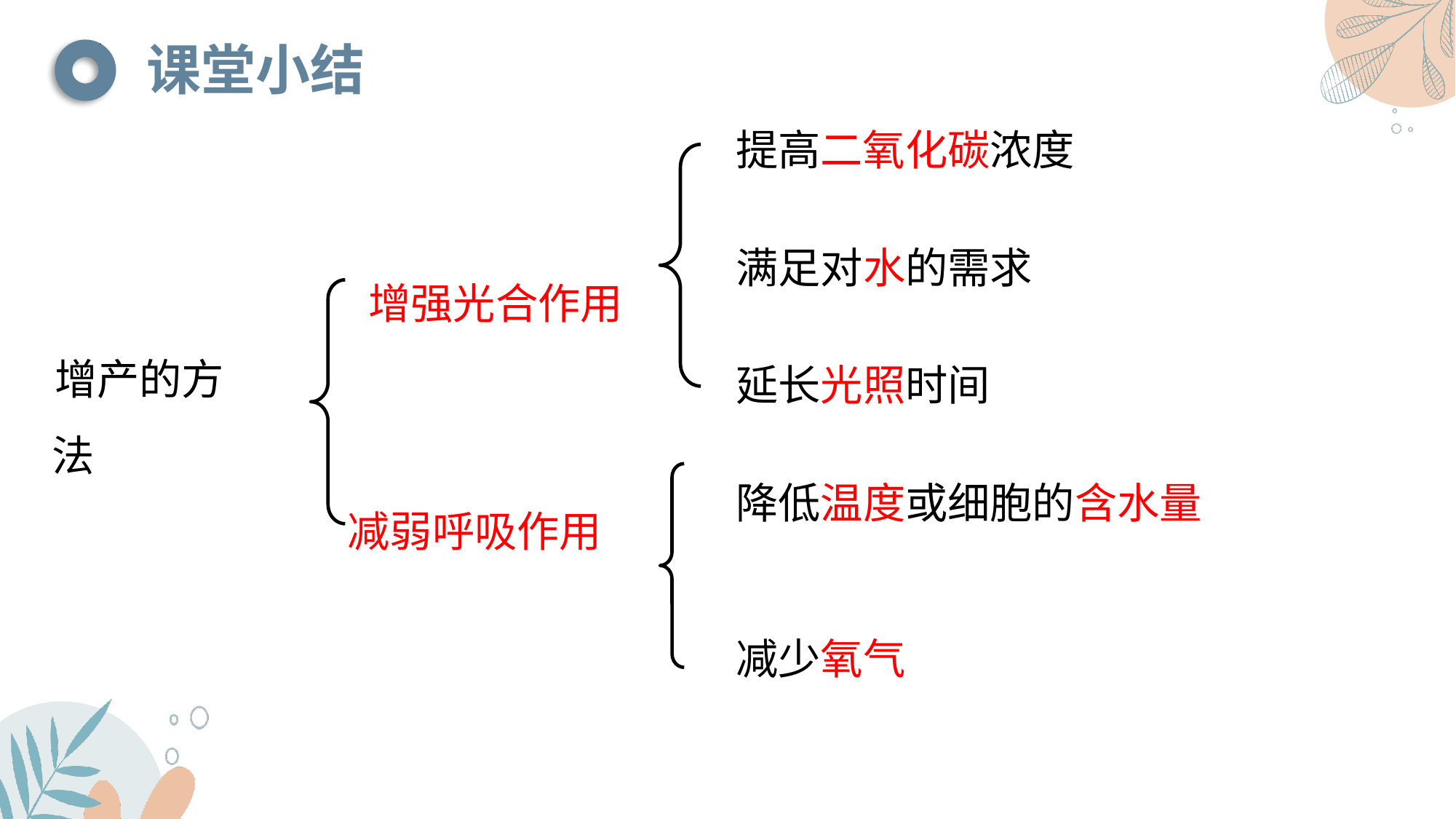

课堂小结
提高二氧化碳浓度

满足对水的需求
增强光合作用

增产的方法
延长光照时间
降低温度或细胞的含水量

减弱呼吸作用
减少氧气